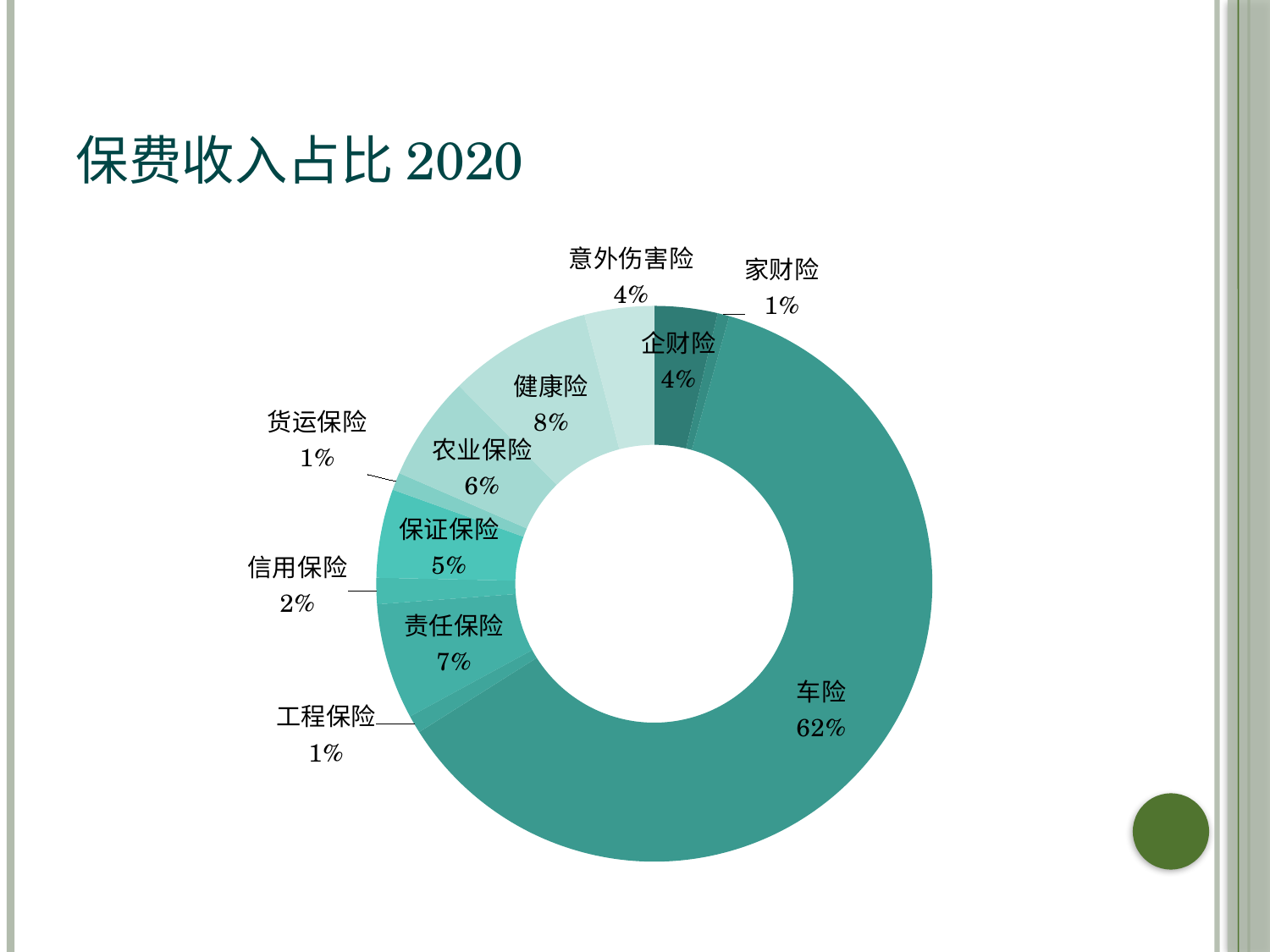

# 保费收入占比2020

### Chart

| Category |  |
|---|---|
| 企财险 | 490.0 |
|  企财险市场份额 | 0.036071849234393404 |
| 家财险 | 91.0 |
|  | 0.006699057714958775 |
| 车险 | 8245.0 |
|  | 0.7821541730699907 |
| 工程保险 | 138.0 |
|  | 0.013091240252717856 |
| 责任保险 | 901.0 |
|  | 0.08547251788187528 |
| 信用保险 | 204.0 |
|  | 0.019352268199669873 |
| 保证保险 | 689.0 |
|  | 0.06536133720378698 |
| 船舶保险 | None |
| 货运保险 | 135.96 |
|  | 0.012897717570721157 |
| 特殊风险保险 | None |
| 农业保险 | 815.0 |
|  | 0.07731420873887719 |
| 健康险 | 1114.0 |
|  | 0.10567856261976588 |
| 意外伤害险 | 541.0 |
|  | 0.05132145635304609 |
| 其他 | None |